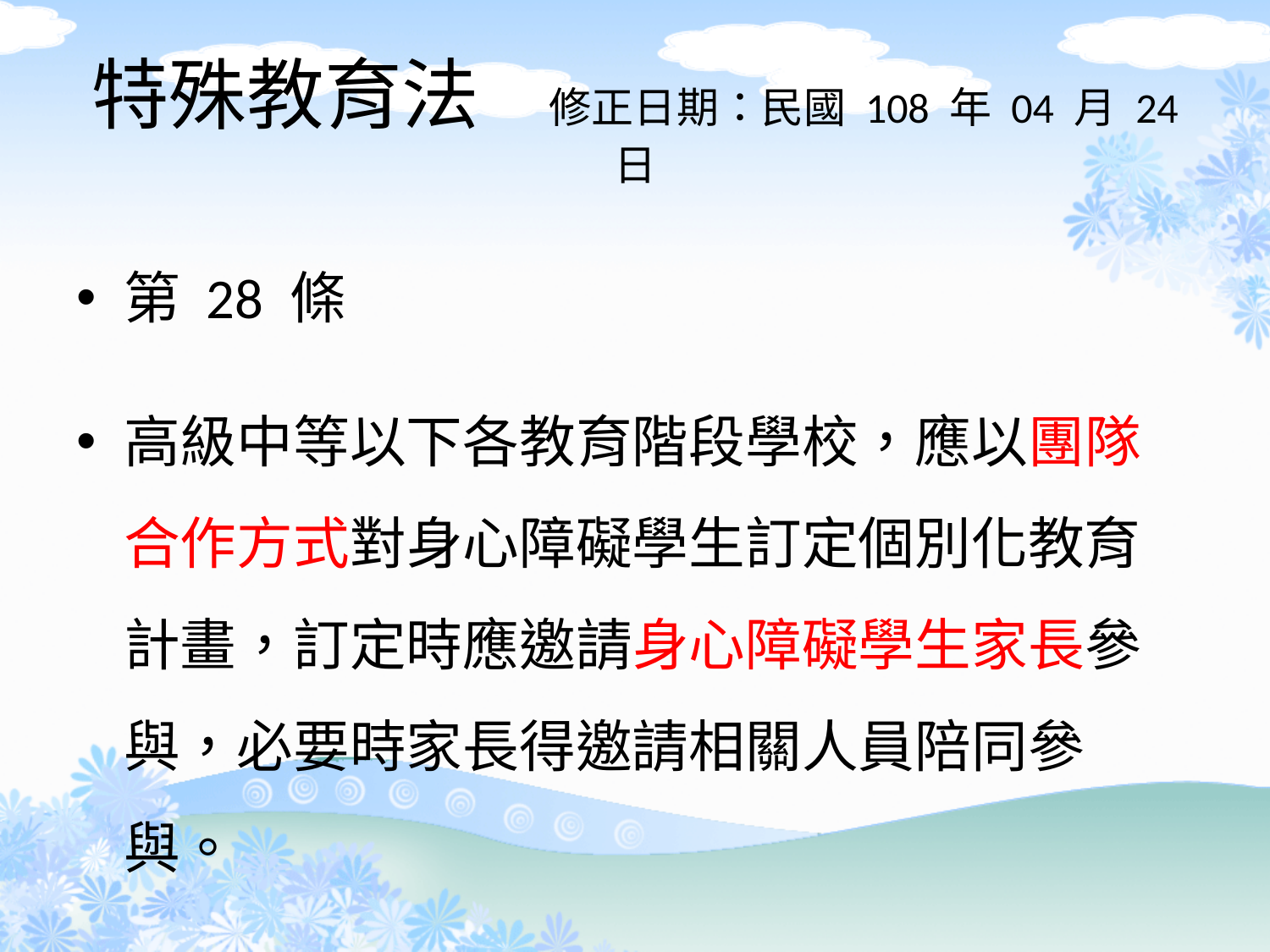

# 特殊教育法    修正日期：民國 108 年 04 月 24 日
第 28 條
高級中等以下各教育階段學校，應以團隊合作方式對身心障礙學生訂定個別化教育計畫，訂定時應邀請身心障礙學生家長參與，必要時家長得邀請相關人員陪同參與。